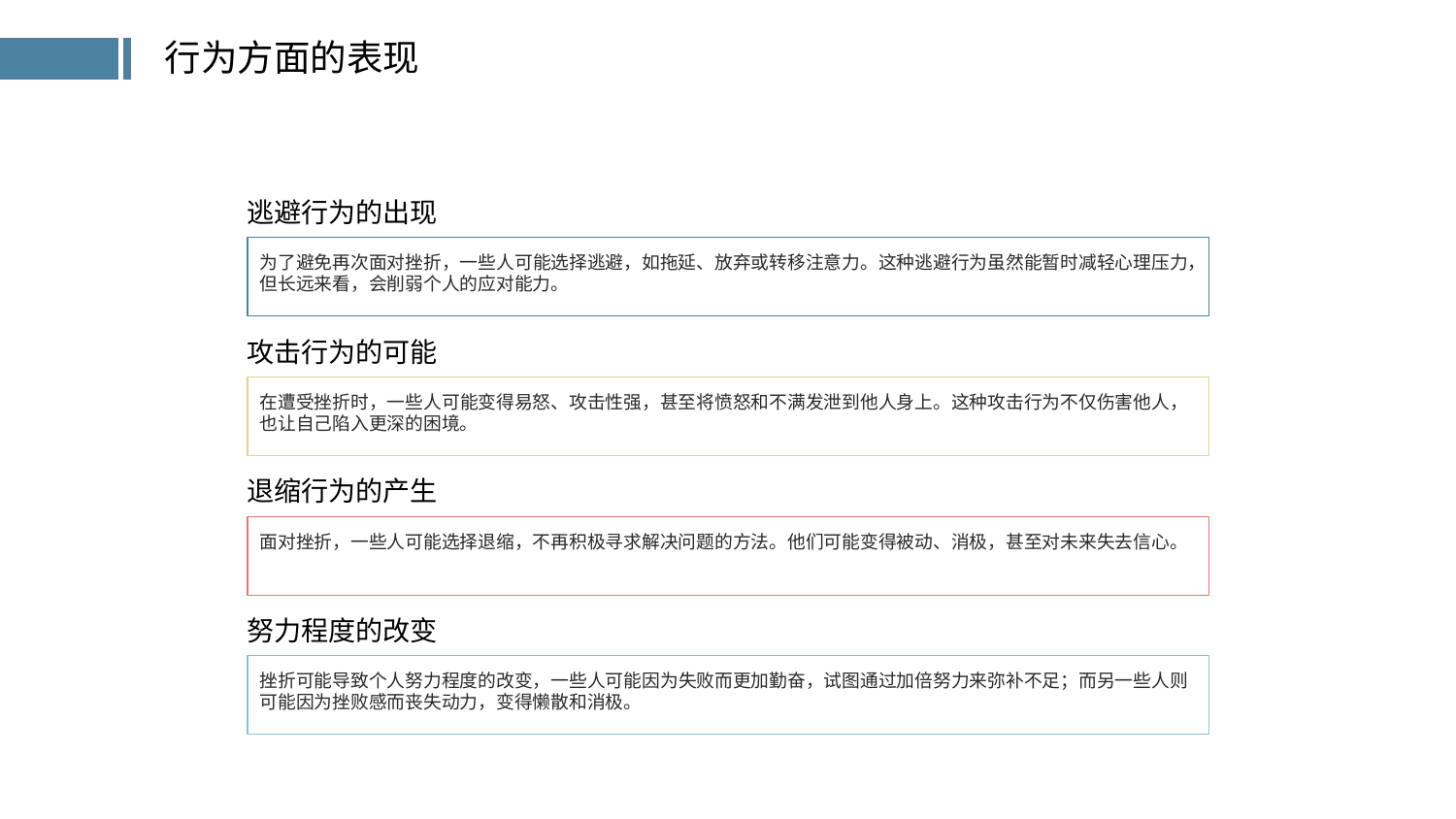

行为方面的表现
逃避行为的出现
01

为了避免再次面对挫折，一些人可能选择逃避，如拖延、放弃或转移注意力。这种逃避行为虽然能暂时减轻心理压力，但长远来看，会削弱个人的应对能力。
攻击行为的可能
02

在遭受挫折时，一些人可能变得易怒、攻击性强，甚至将愤怒和不满发泄到他人身上。这种攻击行为不仅伤害他人，也让自己陷入更深的困境。
退缩行为的产生

面对挫折，一些人可能选择退缩，不再积极寻求解决问题的方法。他们可能变得被动、消极，甚至对未来失去信心。
努力程度的改变
04

挫折可能导致个人努力程度的改变，一些人可能因为失败而更加勤奋，试图通过加倍努力来弥补不足；而另一些人则可能因为挫败感而丧失动力，变得懒散和消极。